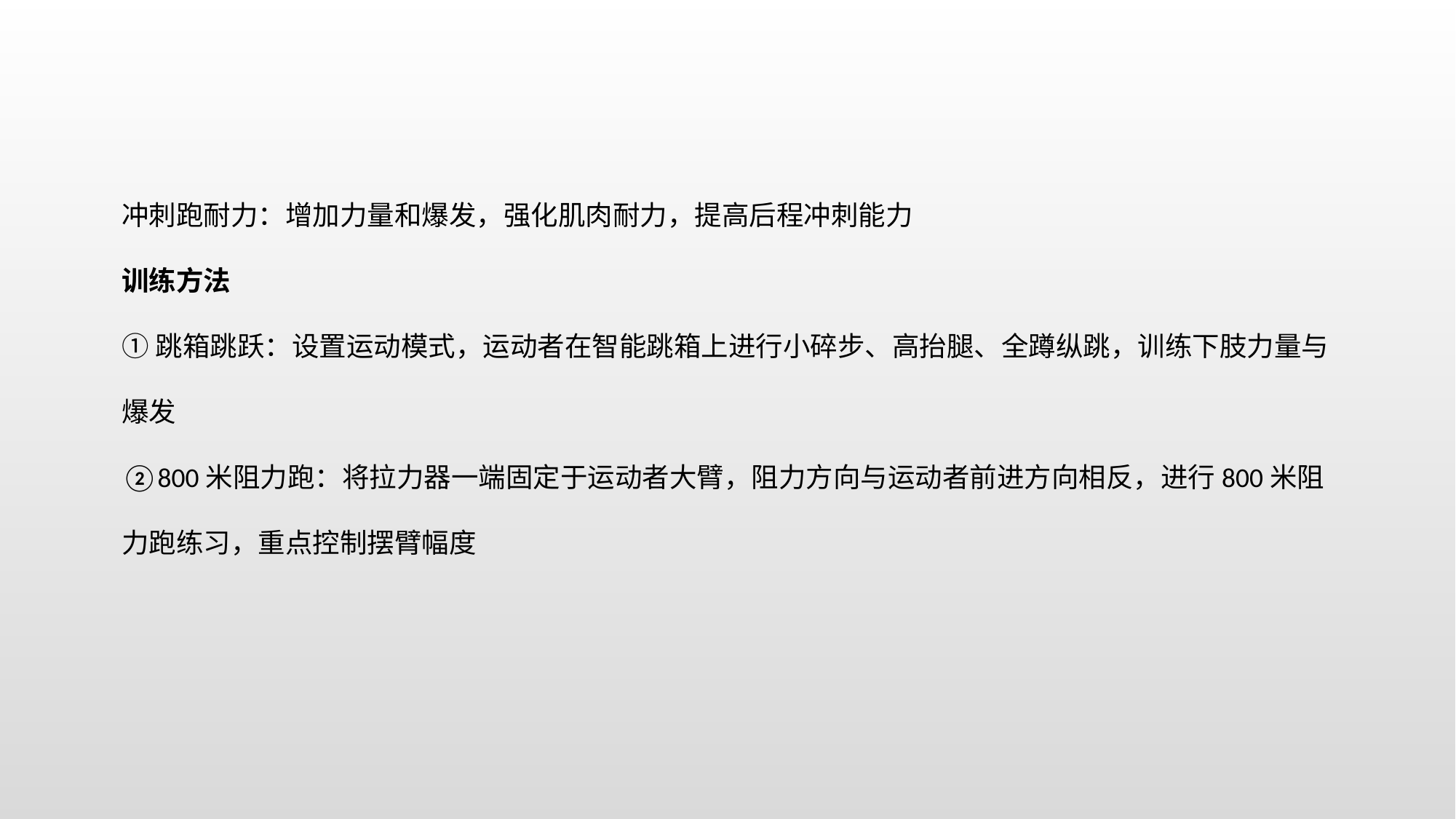

冲刺跑耐力：增加力量和爆发，强化肌肉耐力，提高后程冲刺能力
训练方法
①跳箱跳跃：设置运动模式，运动者在智能跳箱上进行小碎步、高抬腿、全蹲纵跳，训练下肢力量与爆发
②800米阻力跑：将拉力器一端固定于运动者大臂，阻力方向与运动者前进方向相反，进行800米阻力跑练习，重点控制摆臂幅度